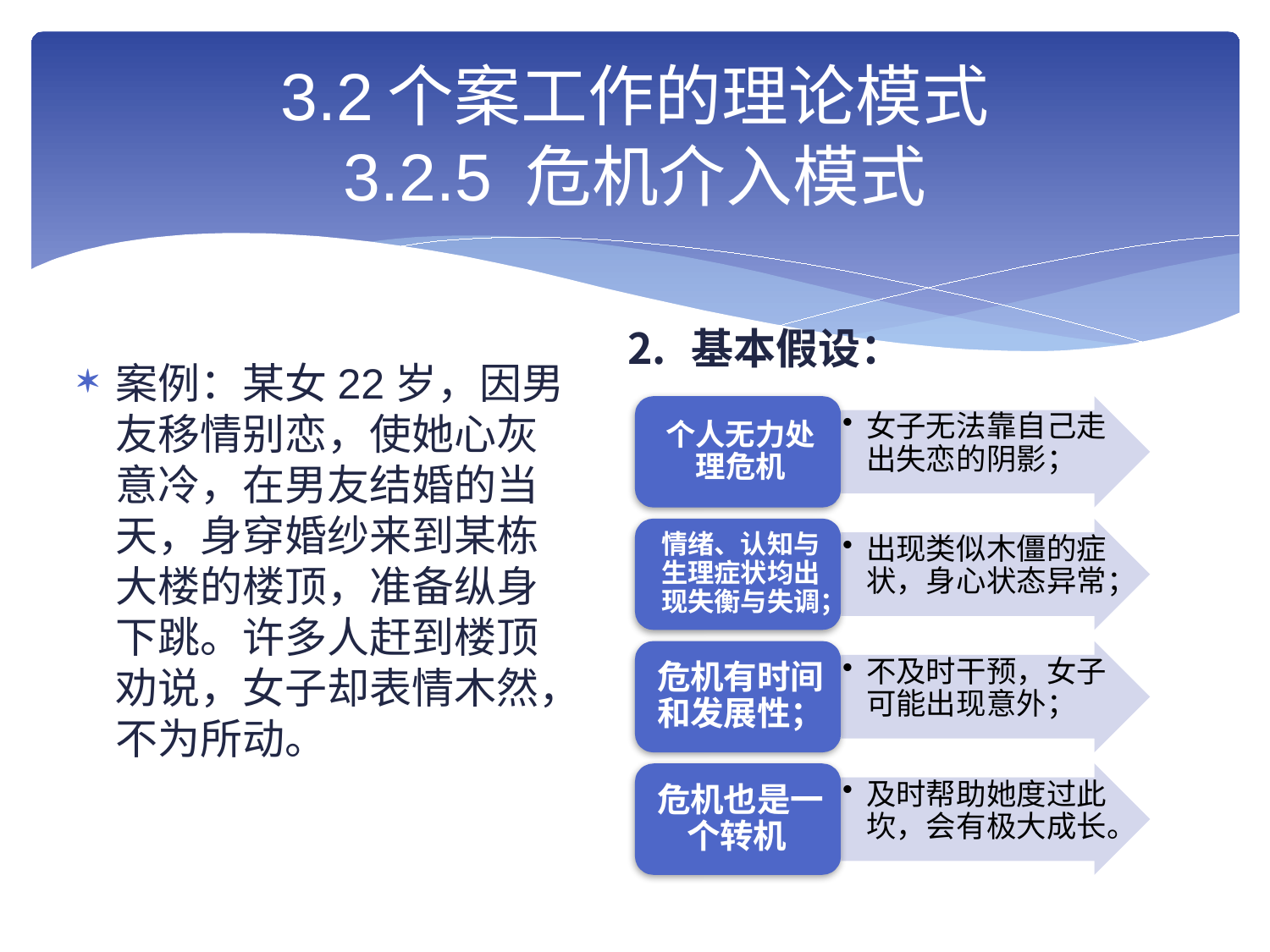

# 3.2个案工作的理论模式 3.2.5 危机介入模式
基本假设：
案例：某女22岁，因男友移情别恋，使她心灰意冷，在男友结婚的当天，身穿婚纱来到某栋大楼的楼顶，准备纵身下跳。许多人赶到楼顶劝说，女子却表情木然，不为所动。
女子无法靠自己走出失恋的阴影；
个人无力处理危机
出现类似木僵的症状，身心状态异常；
情绪、认知与生理症状均出现失衡与失调；
不及时干预，女子可能出现意外；
危机有时间和发展性；
及时帮助她度过此坎，会有极大成长。
危机也是一个转机